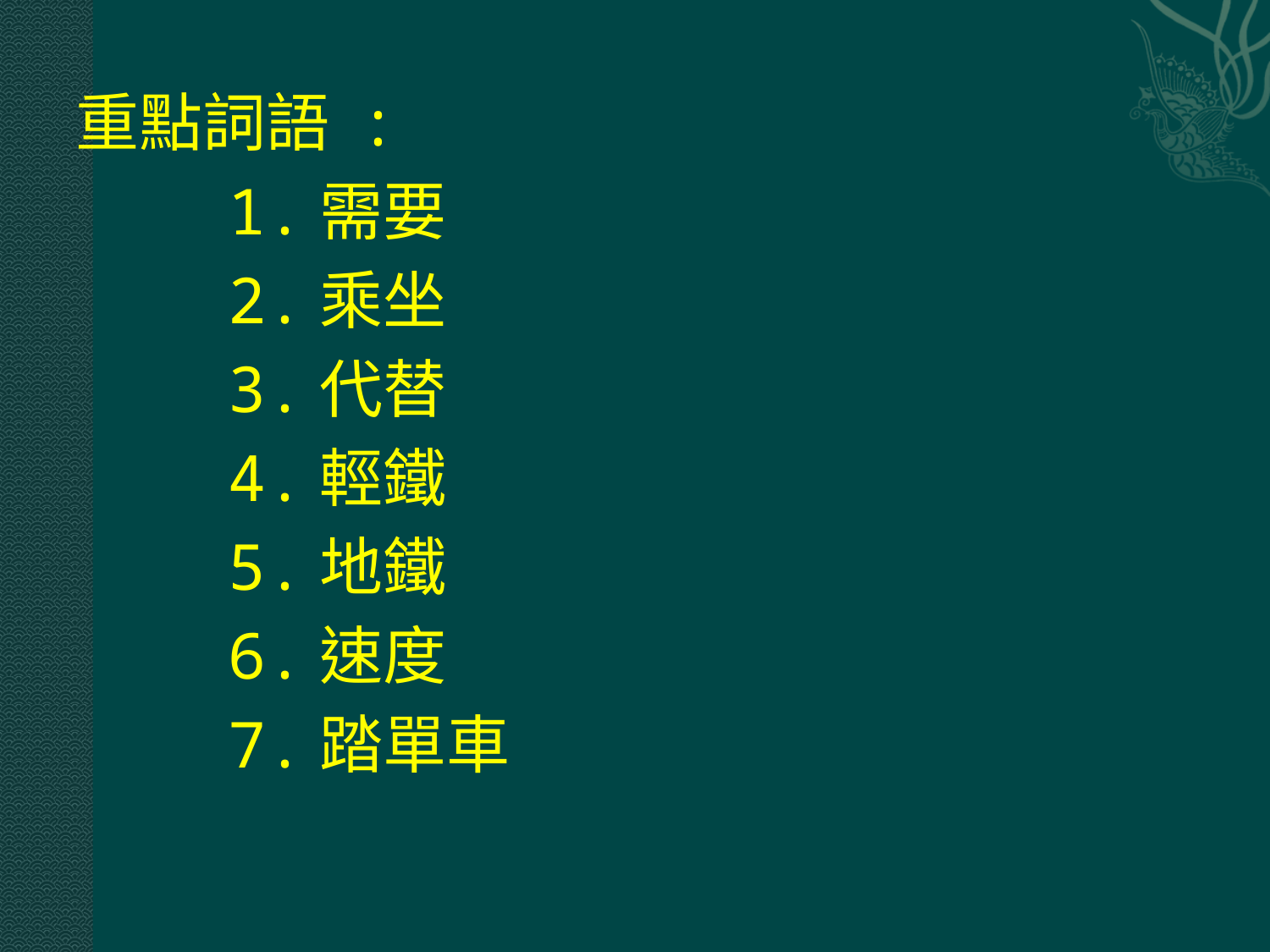

重點詞語 :
    1.需要
    2.乘坐
    3.代替
    4.輕鐵
    5.地鐵
    6.速度
    7.踏單車